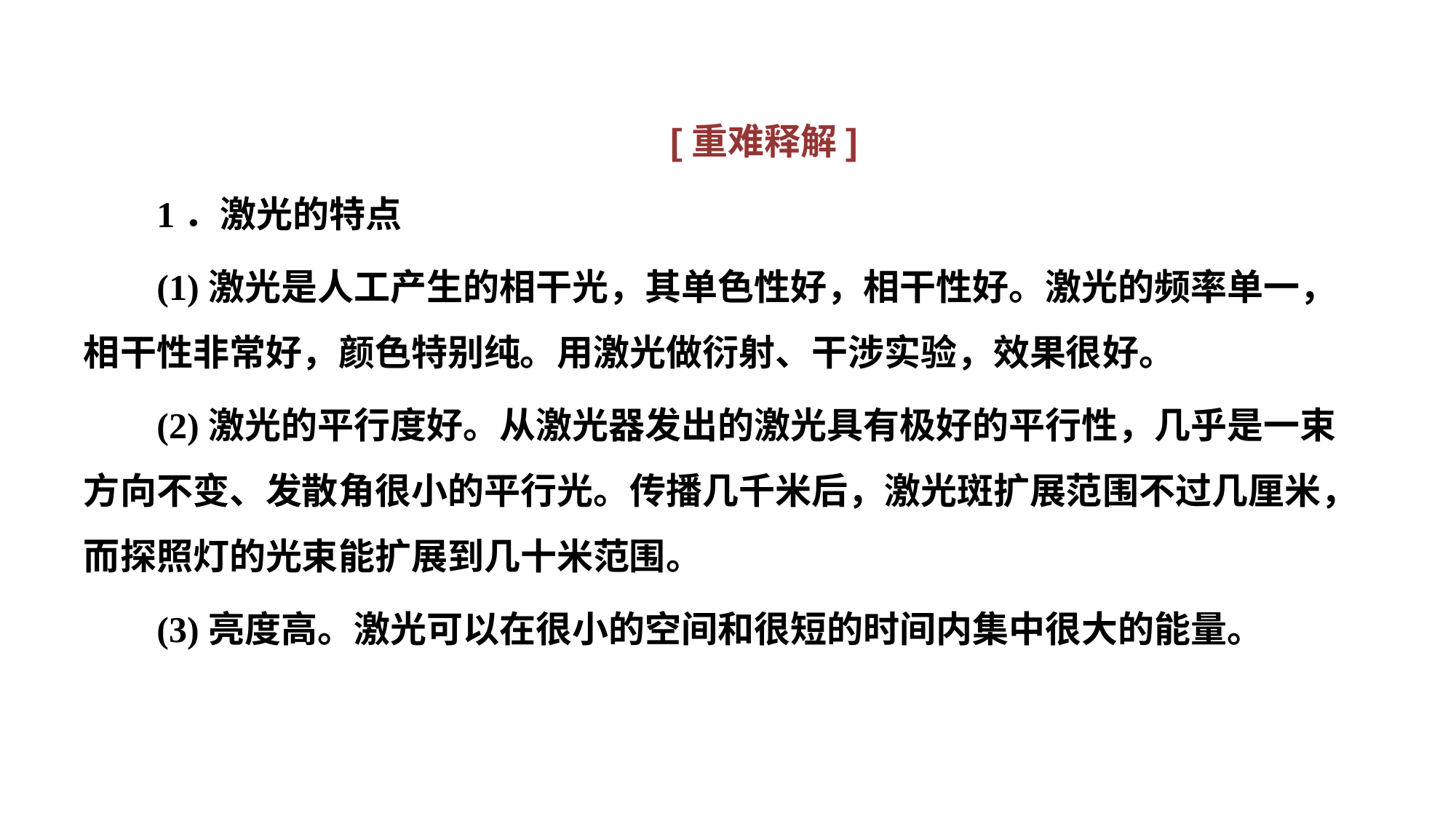

[重难释解]
1．激光的特点
(1)激光是人工产生的相干光，其单色性好，相干性好。激光的频率单一，相干性非常好，颜色特别纯。用激光做衍射、干涉实验，效果很好。
(2)激光的平行度好。从激光器发出的激光具有极好的平行性，几乎是一束方向不变、发散角很小的平行光。传播几千米后，激光斑扩展范围不过几厘米，而探照灯的光束能扩展到几十米范围。
(3)亮度高。激光可以在很小的空间和很短的时间内集中很大的能量。